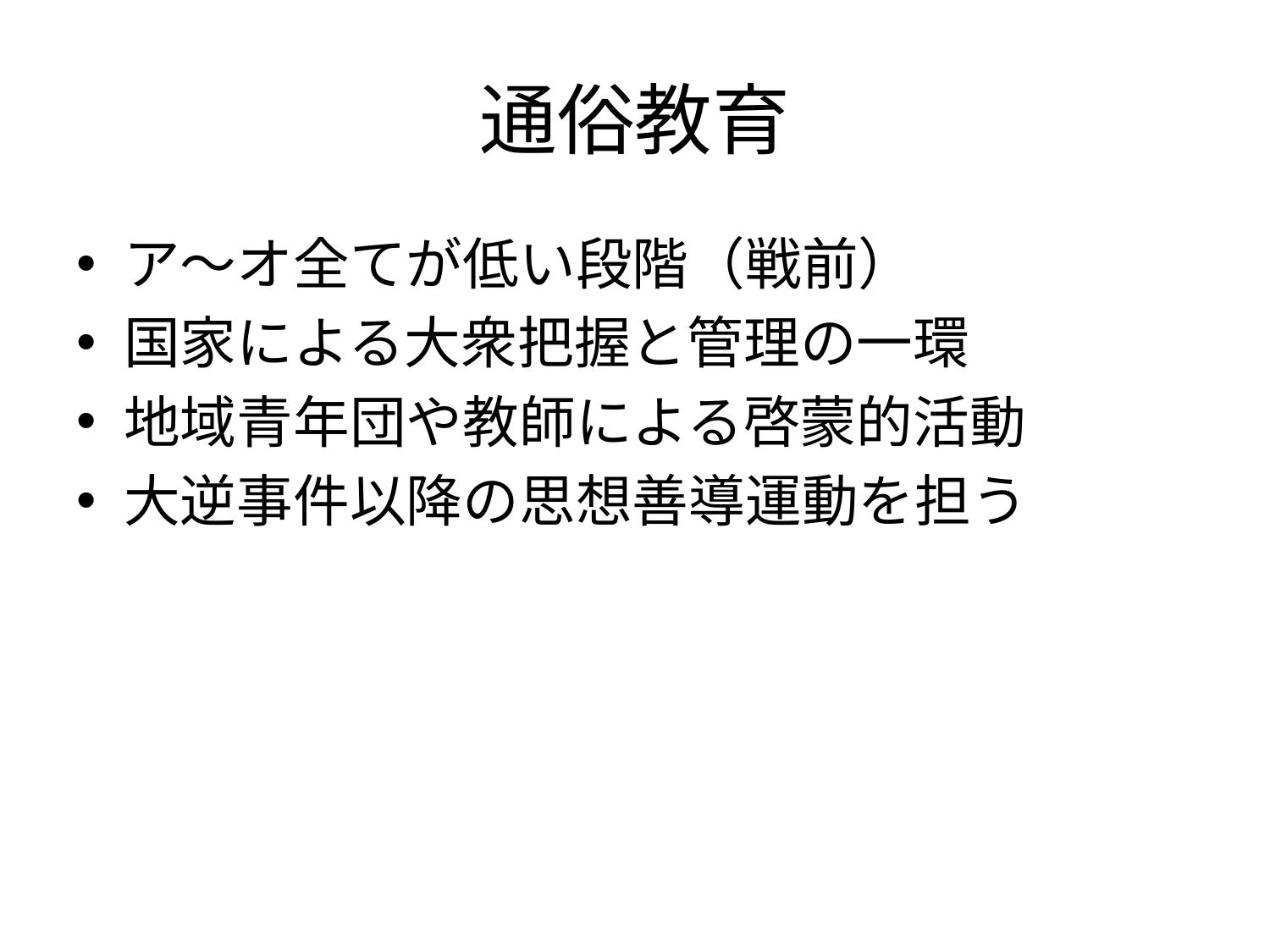

# 通俗教育
ア～オ全てが低い段階（戦前）
国家による大衆把握と管理の一環
地域青年団や教師による啓蒙的活動
大逆事件以降の思想善導運動を担う